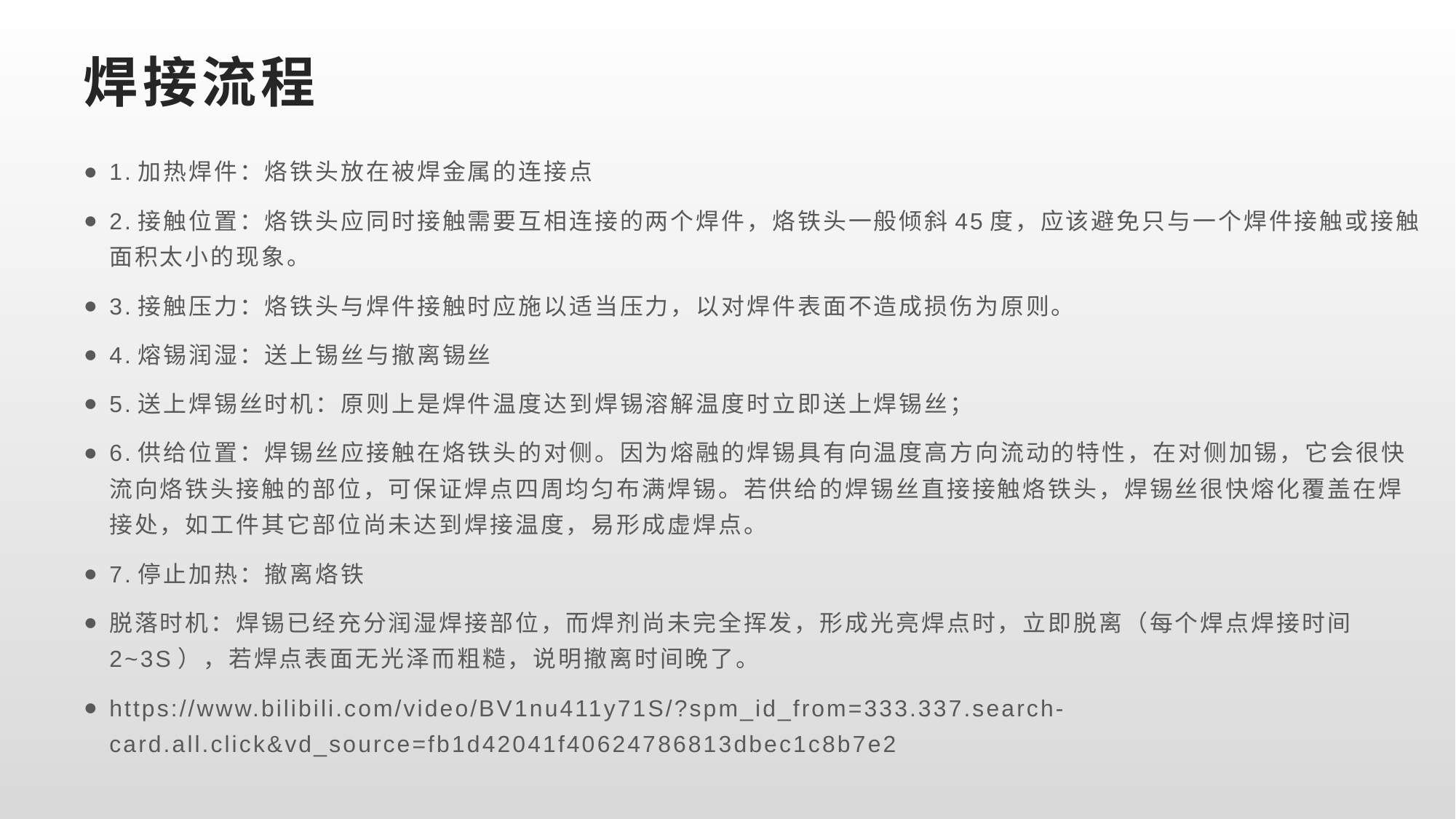

# 焊接流程
1.加热焊件：烙铁头放在被焊金属的连接点
2.接触位置：烙铁头应同时接触需要互相连接的两个焊件，烙铁头一般倾斜45度，应该避免只与一个焊件接触或接触面积太小的现象。
3.接触压力：烙铁头与焊件接触时应施以适当压力，以对焊件表面不造成损伤为原则。
4.熔锡润湿：送上锡丝与撤离锡丝
5.送上焊锡丝时机：原则上是焊件温度达到焊锡溶解温度时立即送上焊锡丝；
6.供给位置：焊锡丝应接触在烙铁头的对侧。因为熔融的焊锡具有向温度高方向流动的特性，在对侧加锡，它会很快流向烙铁头接触的部位，可保证焊点四周均匀布满焊锡。若供给的焊锡丝直接接触烙铁头，焊锡丝很快熔化覆盖在焊接处，如工件其它部位尚未达到焊接温度，易形成虚焊点。
7.停止加热：撤离烙铁
脱落时机：焊锡已经充分润湿焊接部位，而焊剂尚未完全挥发，形成光亮焊点时，立即脱离（每个焊点焊接时间2~3S），若焊点表面无光泽而粗糙，说明撤离时间晚了。
https://www.bilibili.com/video/BV1nu411y71S/?spm_id_from=333.337.search-card.all.click&vd_source=fb1d42041f40624786813dbec1c8b7e2